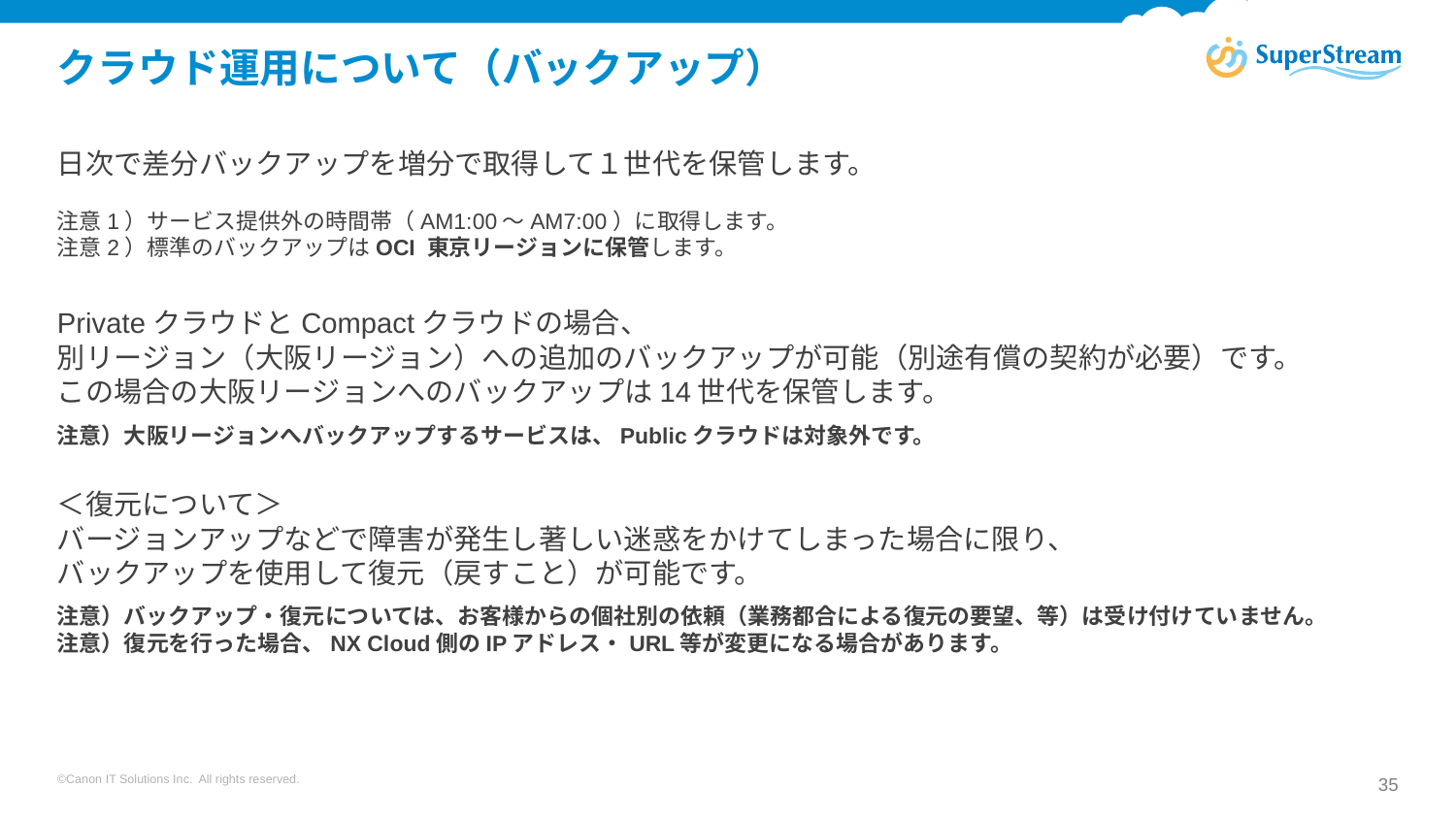

# クラウド運用について（バックアップ）
日次で差分バックアップを増分で取得して１世代を保管します。
注意1）サービス提供外の時間帯（AM1:00～AM7:00）に取得します。
注意2）標準のバックアップはOCI 東京リージョンに保管します。

PrivateクラウドとCompactクラウドの場合、
別リージョン（大阪リージョン）への追加のバックアップが可能（別途有償の契約が必要）です。
この場合の大阪リージョンへのバックアップは14世代を保管します。
注意）大阪リージョンへバックアップするサービスは、Publicクラウドは対象外です。

＜復元について＞
バージョンアップなどで障害が発生し著しい迷惑をかけてしまった場合に限り、
バックアップを使用して復元（戻すこと）が可能です。
注意）バックアップ・復元については、お客様からの個社別の依頼（業務都合による復元の要望、等）は受け付けていません。
注意）復元を行った場合、NX Cloud側のIPアドレス・URL等が変更になる場合があります。

©Canon IT Solutions Inc.  All rights reserved.
35